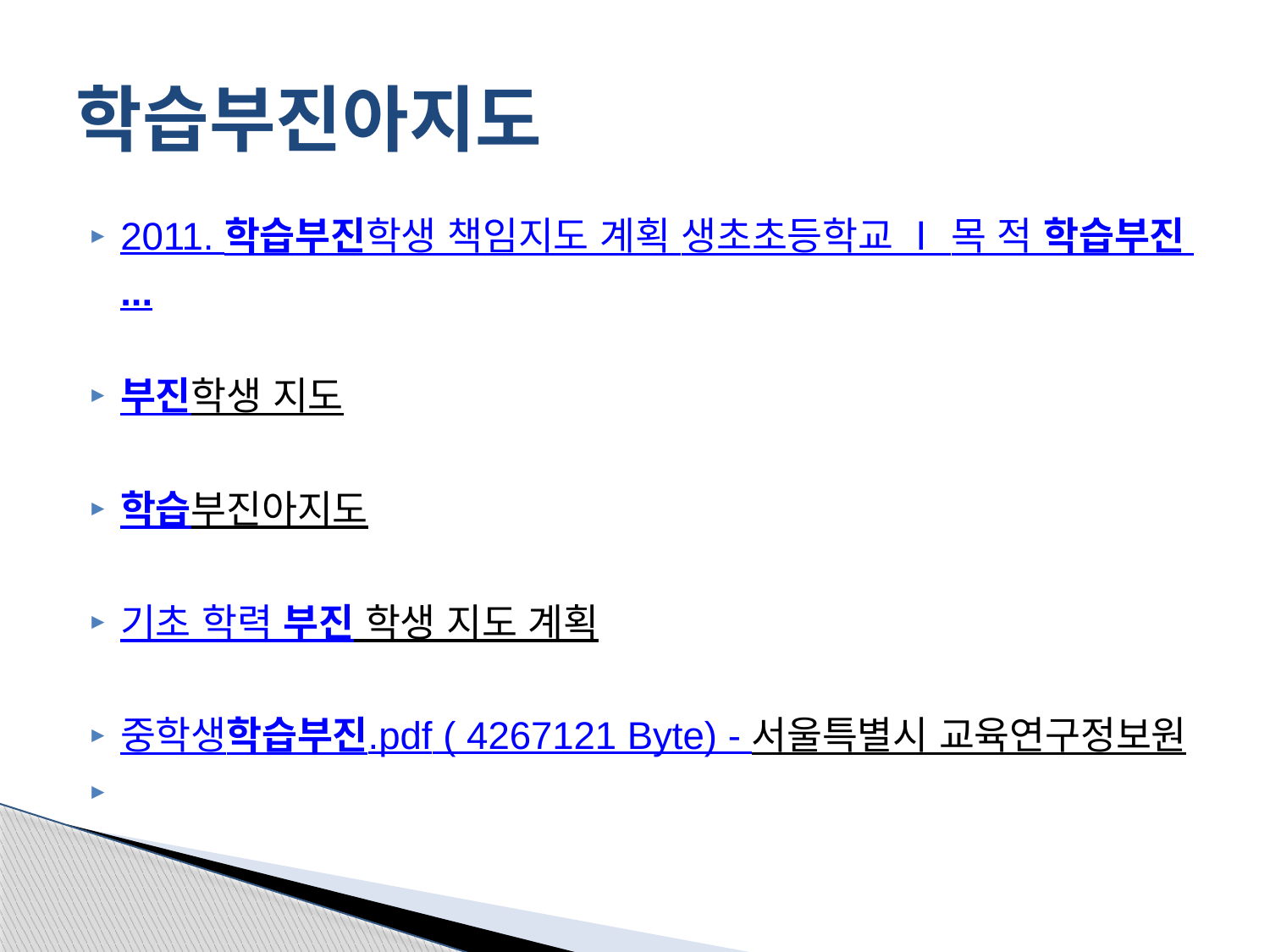

# 학습부진아지도
2011. 학습부진학생 책임지도 계획 생초초등학교 Ⅰ 목 적 학습부진 ...

부진학생 지도

학습부진아지도

기초 학력 부진 학생 지도 계획

중학생학습부진.pdf ( 4267121 Byte) - 서울특별시 교육연구정보원